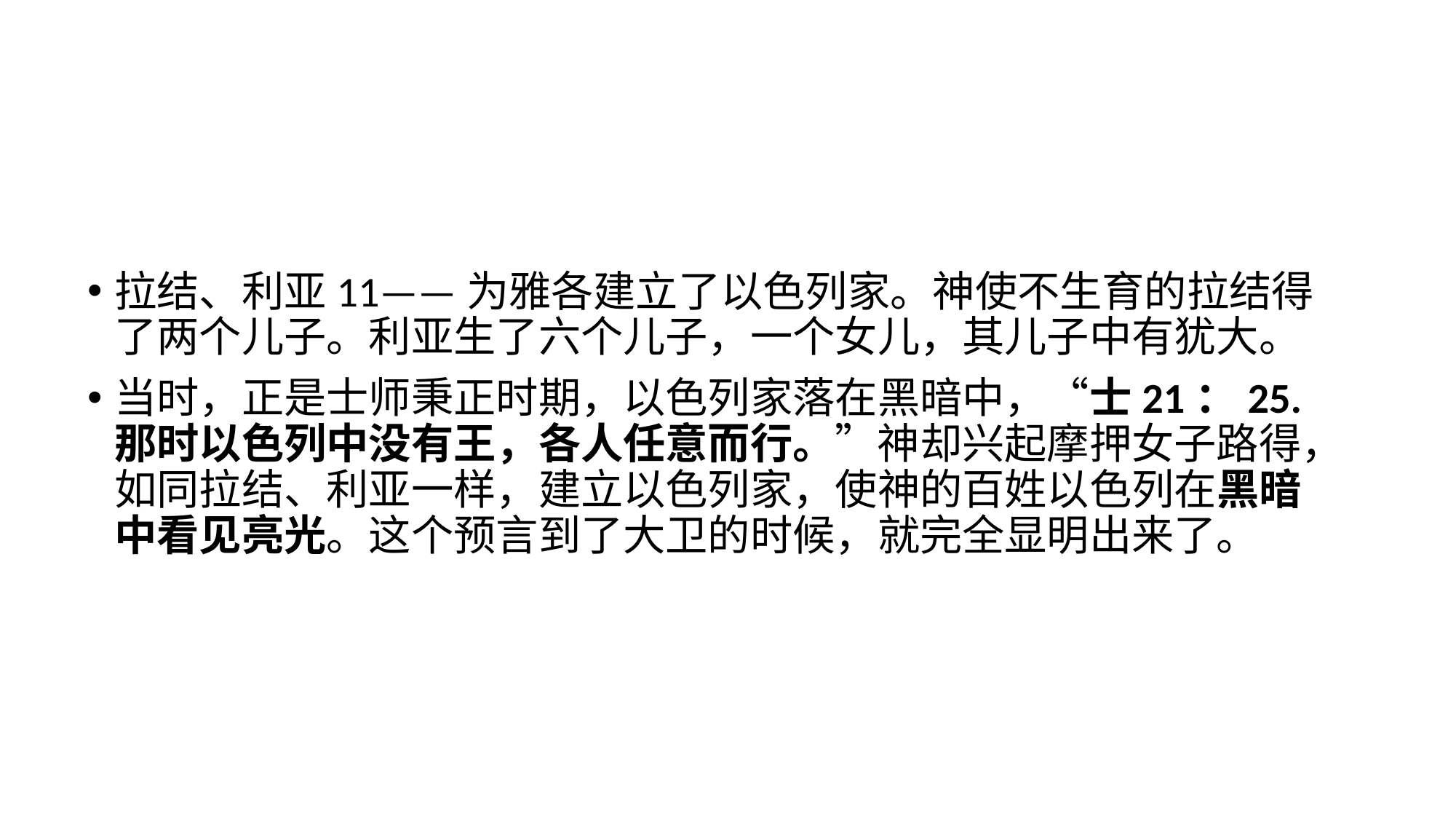

拉结、利亚11——为雅各建立了以色列家。神使不生育的拉结得了两个儿子。利亚生了六个儿子，一个女儿，其儿子中有犹大。
当时，正是士师秉正时期，以色列家落在黑暗中，“士21：25. 那时以色列中没有王，各人任意而行。”神却兴起摩押女子路得，如同拉结、利亚一样，建立以色列家，使神的百姓以色列在黑暗中看见亮光。这个预言到了大卫的时候，就完全显明出来了。